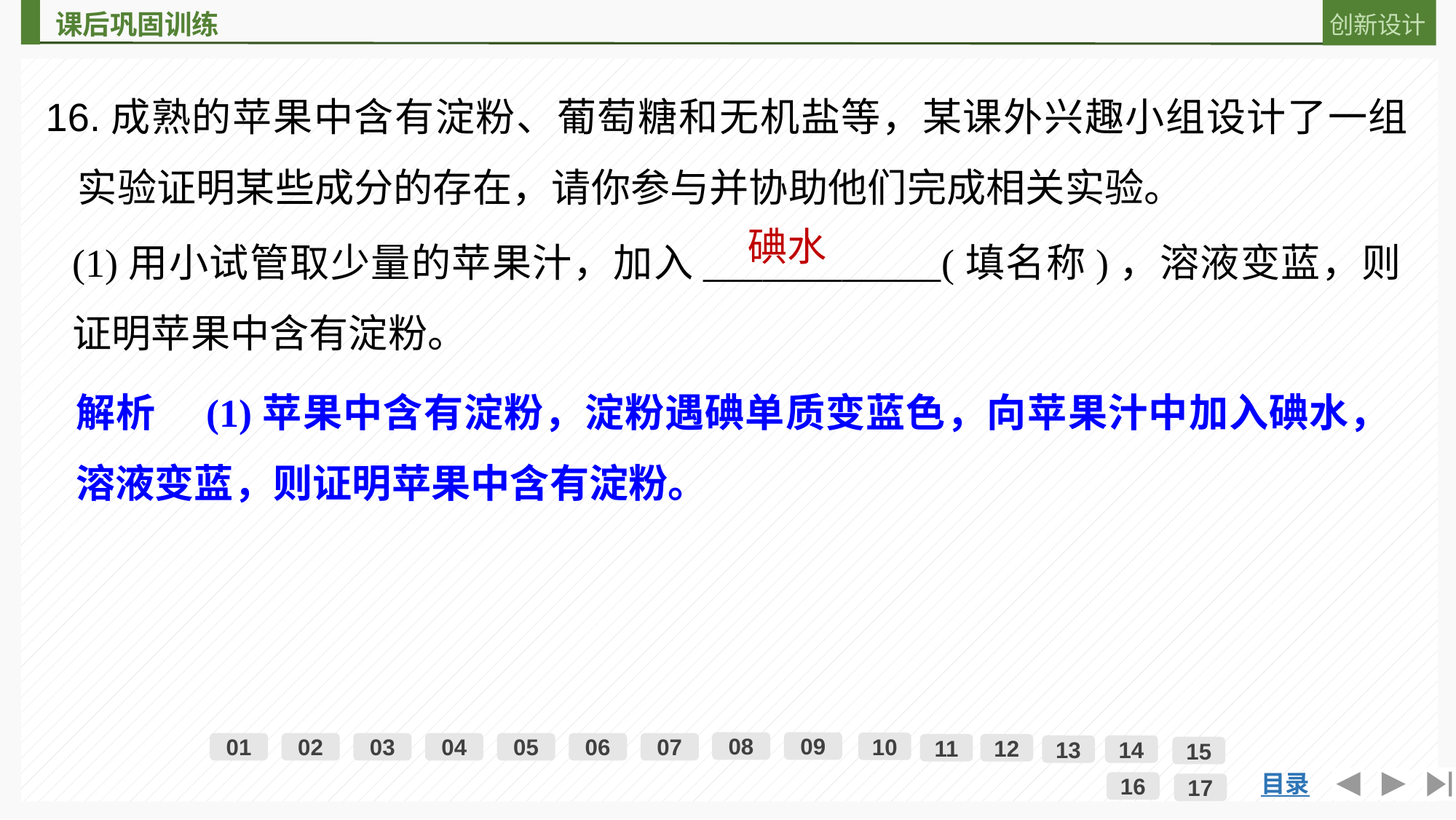

16.成熟的苹果中含有淀粉、葡萄糖和无机盐等，某课外兴趣小组设计了一组实验证明某些成分的存在，请你参与并协助他们完成相关实验。
(1)用小试管取少量的苹果汁，加入____________(填名称)，溶液变蓝，则证明苹果中含有淀粉。
碘水
解析　(1)苹果中含有淀粉，淀粉遇碘单质变蓝色，向苹果汁中加入碘水，溶液变蓝，则证明苹果中含有淀粉。